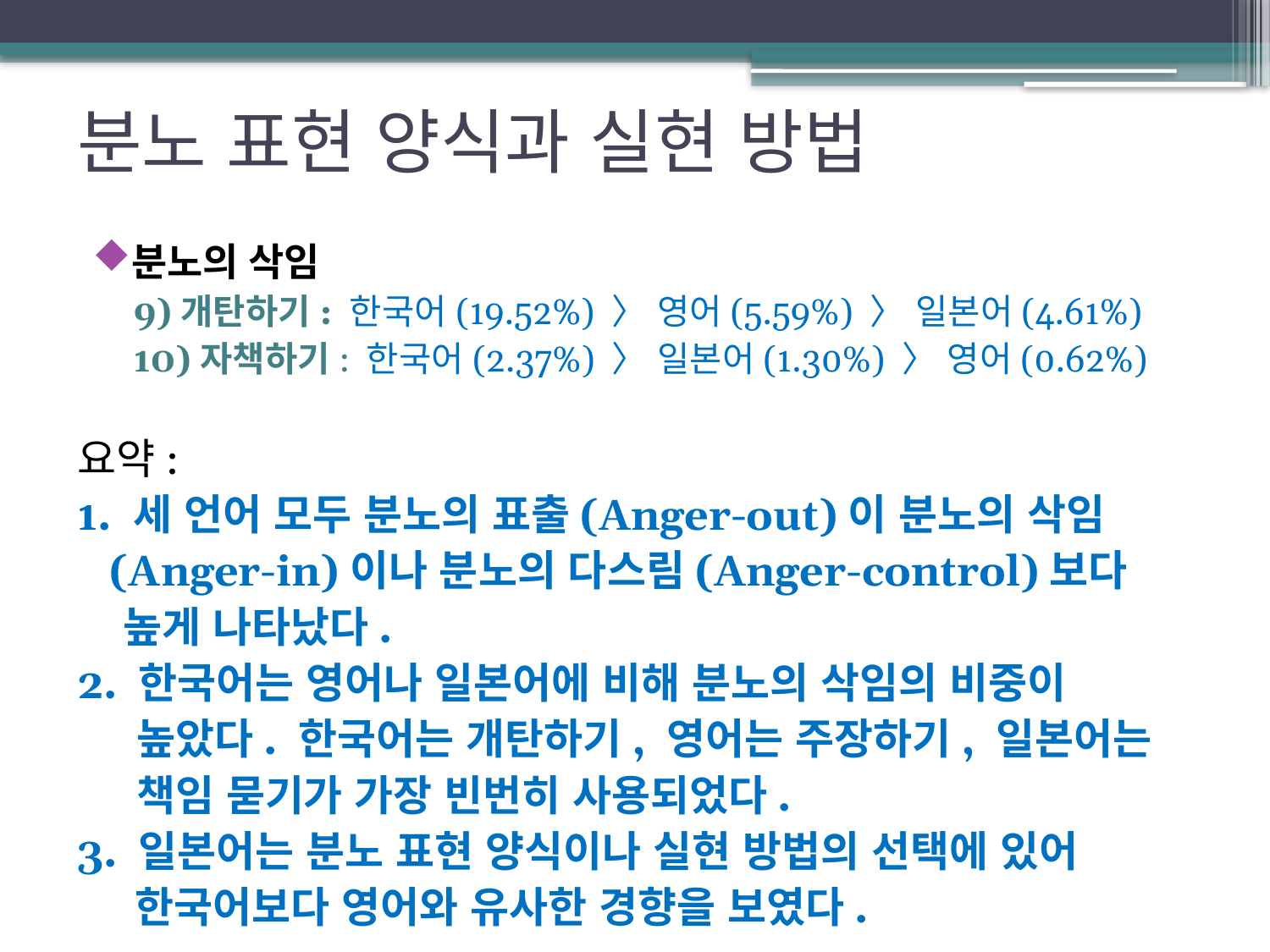

# 분노 표현 양식과 실현 방법
분노의 삭임
9)개탄하기: 한국어(19.52%) 〉 영어(5.59%) 〉 일본어(4.61%)
10)자책하기: 한국어(2.37%) 〉 일본어(1.30%) 〉 영어(0.62%)

요약:
1. 세 언어 모두 분노의 표출(Anger-out)이 분노의 삭임
   (Anger-in)이나 분노의 다스림(Anger-control)보다
   높게 나타났다.
2. 한국어는 영어나 일본어에 비해 분노의 삭임의 비중이
  높았다. 한국어는 개탄하기, 영어는 주장하기, 일본어는
  책임 묻기가 가장 빈번히 사용되었다.
3. 일본어는 분노 표현 양식이나 실현 방법의 선택에 있어
    한국어보다 영어와 유사한 경향을 보였다.